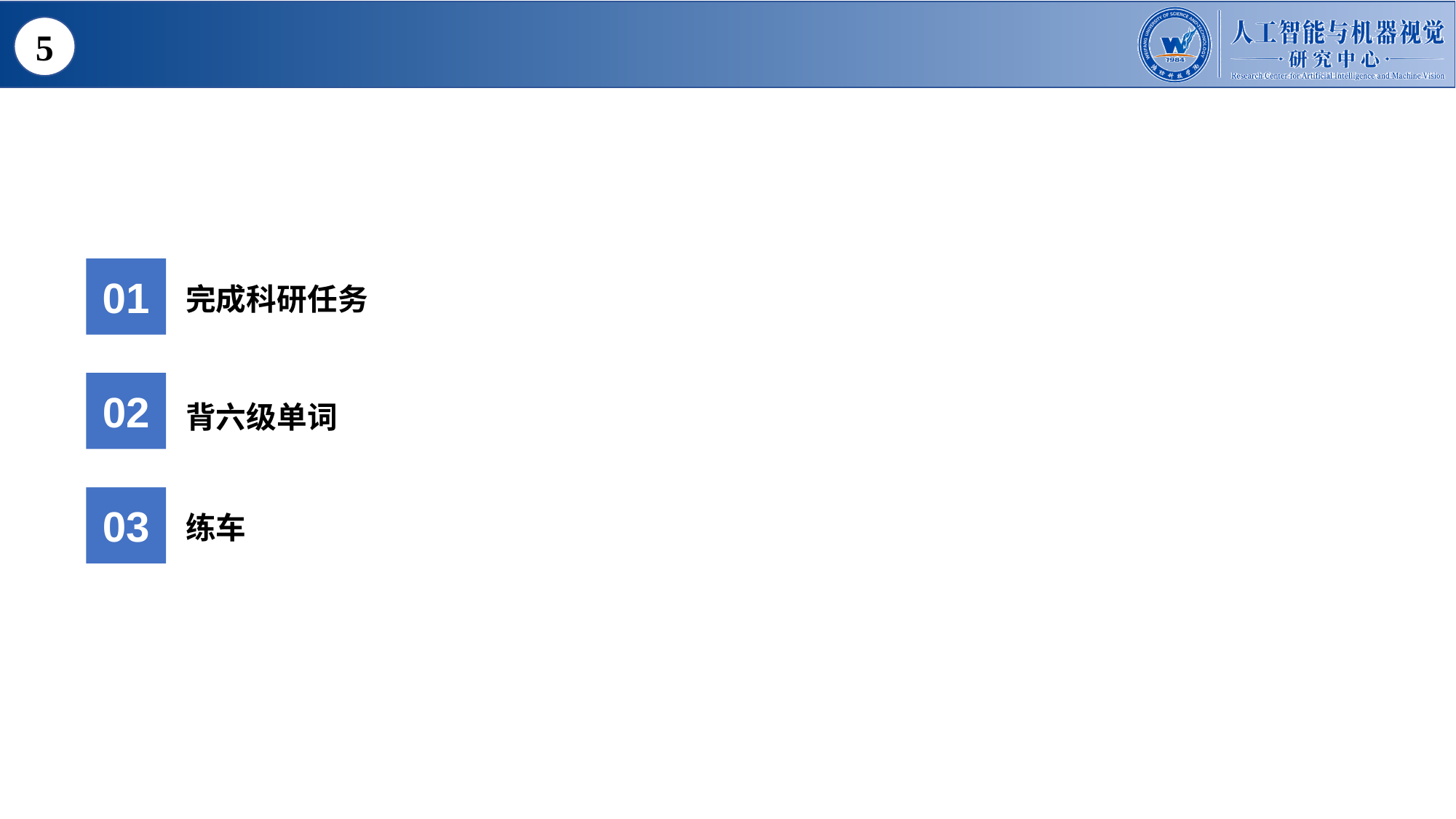

5
01
完成科研任务
02
背六级单词
03
练车
8
Your Title